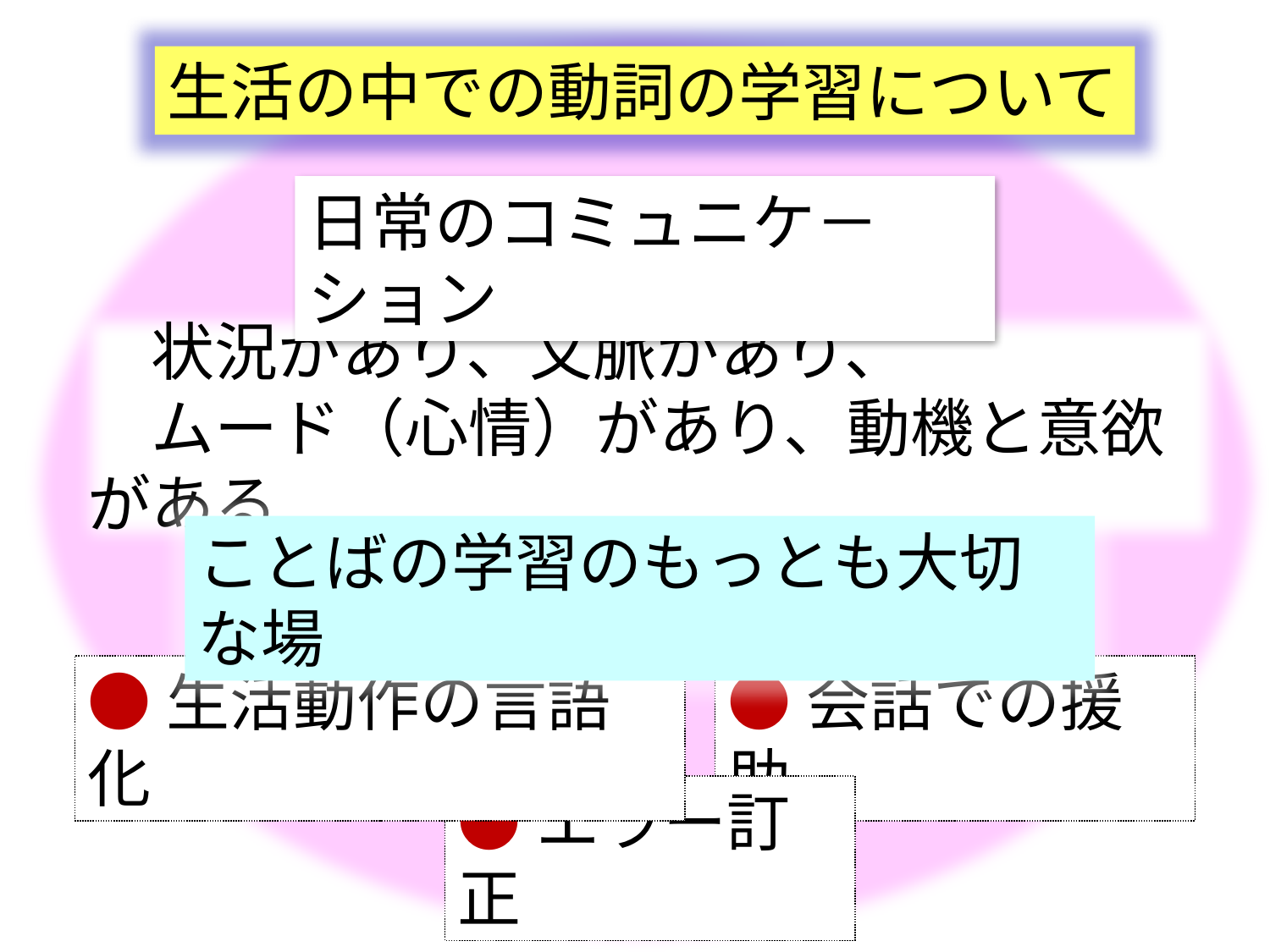

生活の中での動詞の学習について
日常のコミュニケ－ション
　状況があり、文脈があり、
　ムード（心情）があり、動機と意欲がある
ことばの学習のもっとも大切な場
●生活動作の言語化
●会話での援助
●エラー訂正